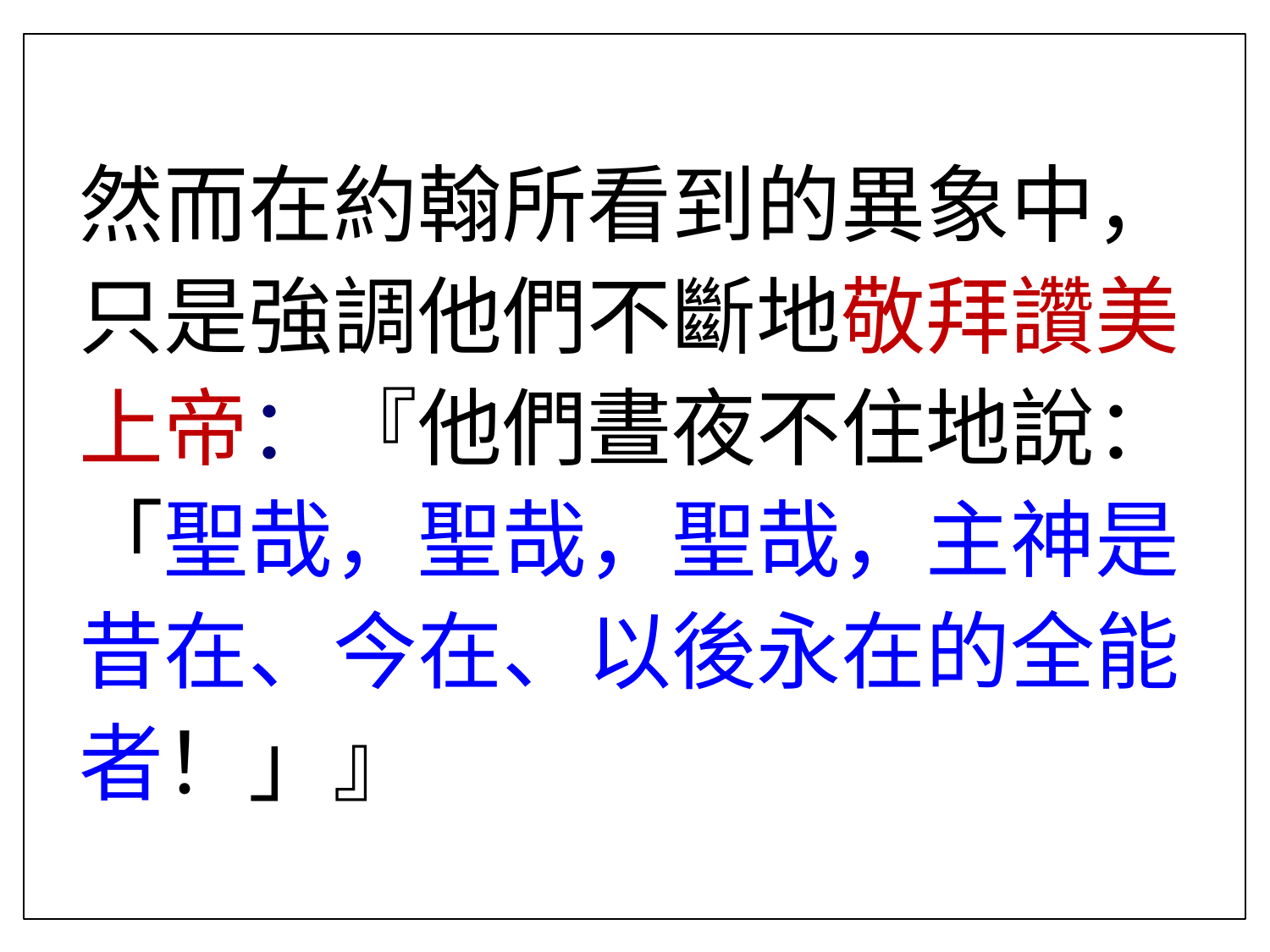

然而在約翰所看到的異象中，只是強調他們不斷地敬拜讚美上帝：『他們晝夜不住地說：「聖哉，聖哉，聖哉，主神是昔在、今在、以後永在的全能者！」』